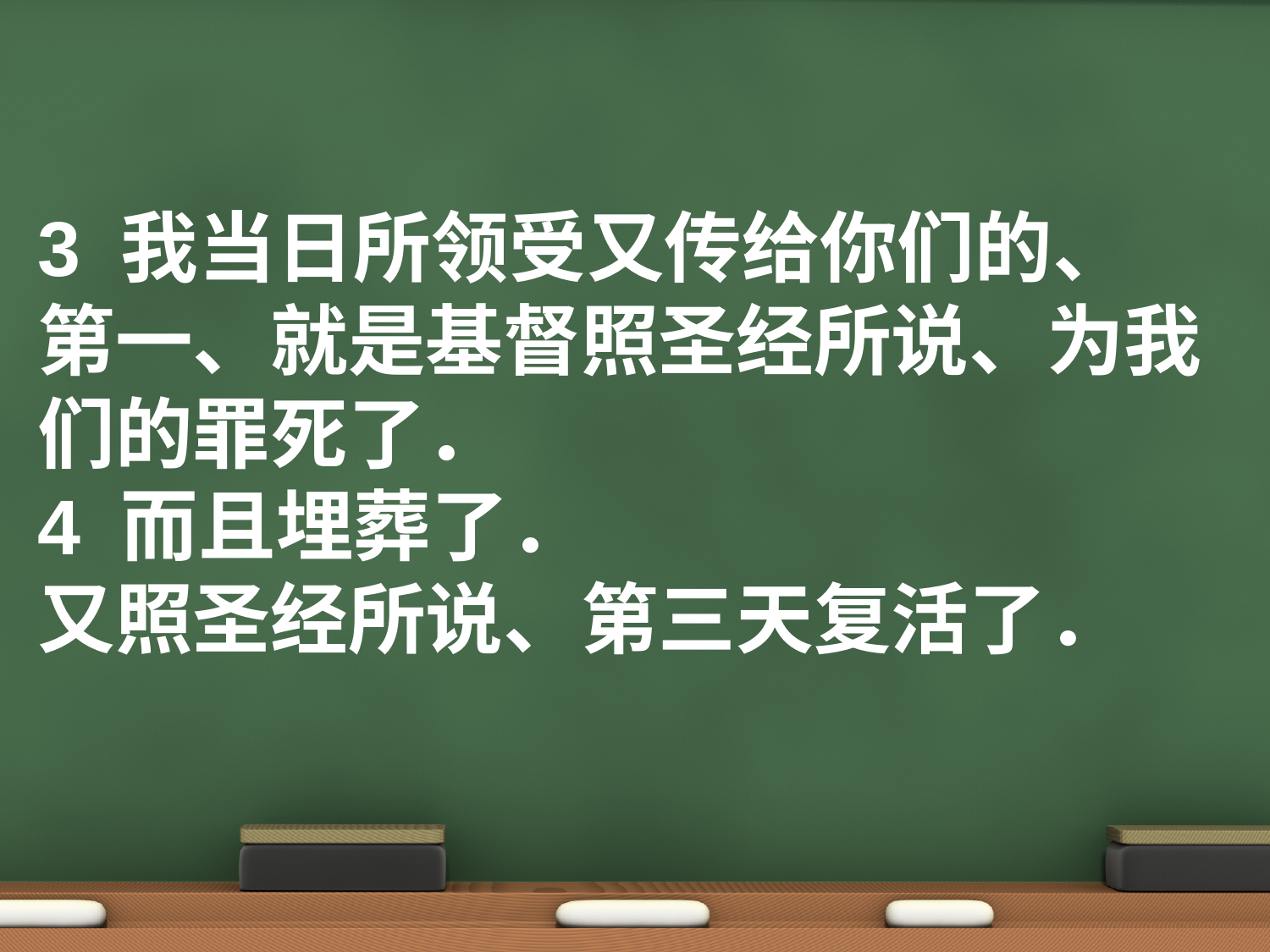

3 我当日所领受又传给你们的、
第一、就是基督照圣经所说、为我们的罪死了．
4 而且埋葬了．
又照圣经所说、第三天复活了．